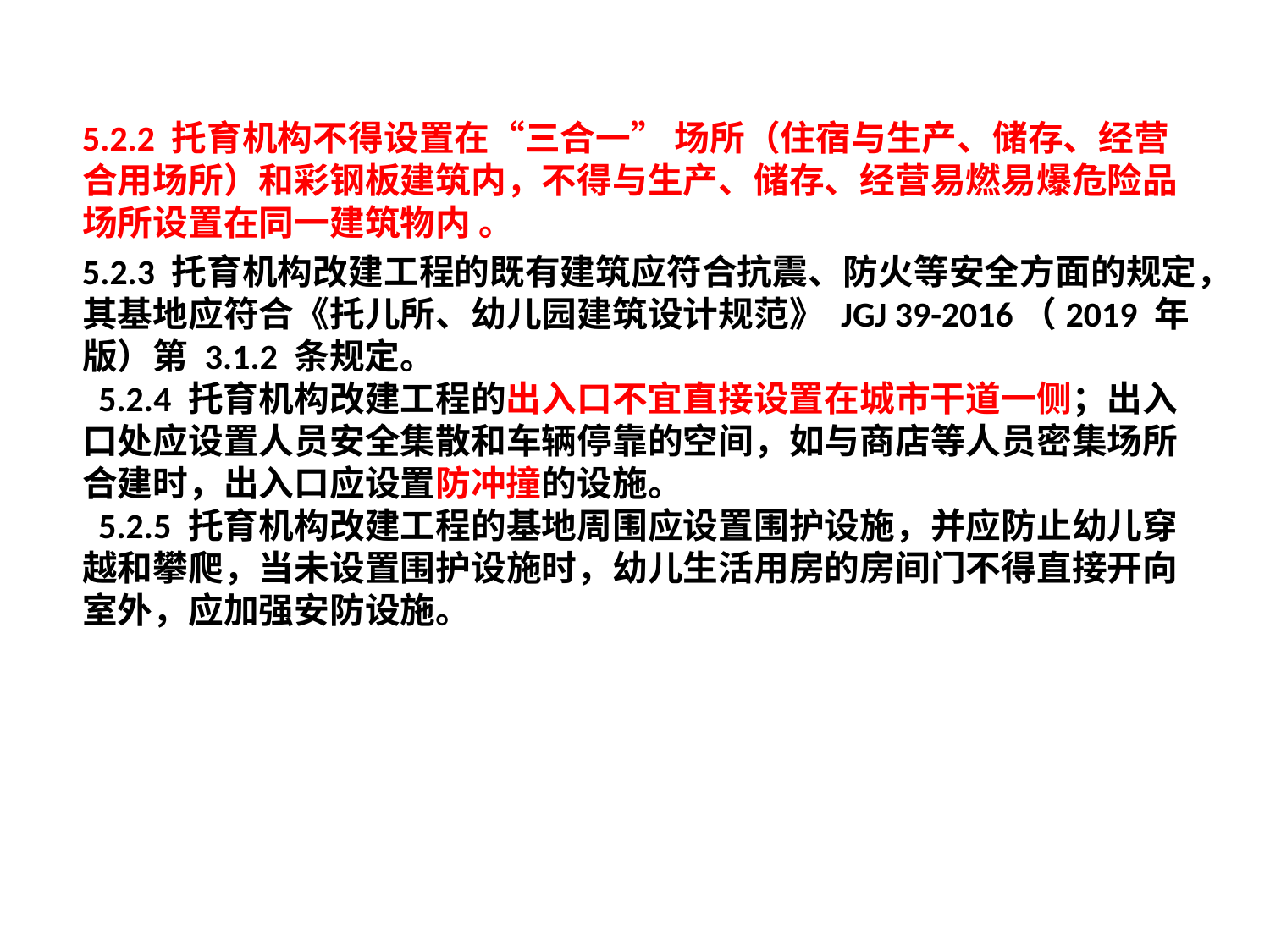

#
5.2.2 托育机构不得设置在“三合一” 场所（住宿与生产、储存、经营合用场所）和彩钢板建筑内，不得与生产、储存、经营易燃易爆危险品场所设置在同一建筑物内 。
5.2.3 托育机构改建工程的既有建筑应符合抗震、防火等安全方面的规定，其基地应符合《托儿所、幼儿园建筑设计规范》 JGJ 39-2016（2019 年版）第 3.1.2 条规定。
 5.2.4 托育机构改建工程的出入口不宜直接设置在城市干道一侧；出入口处应设置人员安全集散和车辆停靠的空间，如与商店等人员密集场所合建时，出入口应设置防冲撞的设施。
 5.2.5 托育机构改建工程的基地周围应设置围护设施，并应防止幼儿穿越和攀爬，当未设置围护设施时，幼儿生活用房的房间门不得直接开向室外，应加强安防设施。